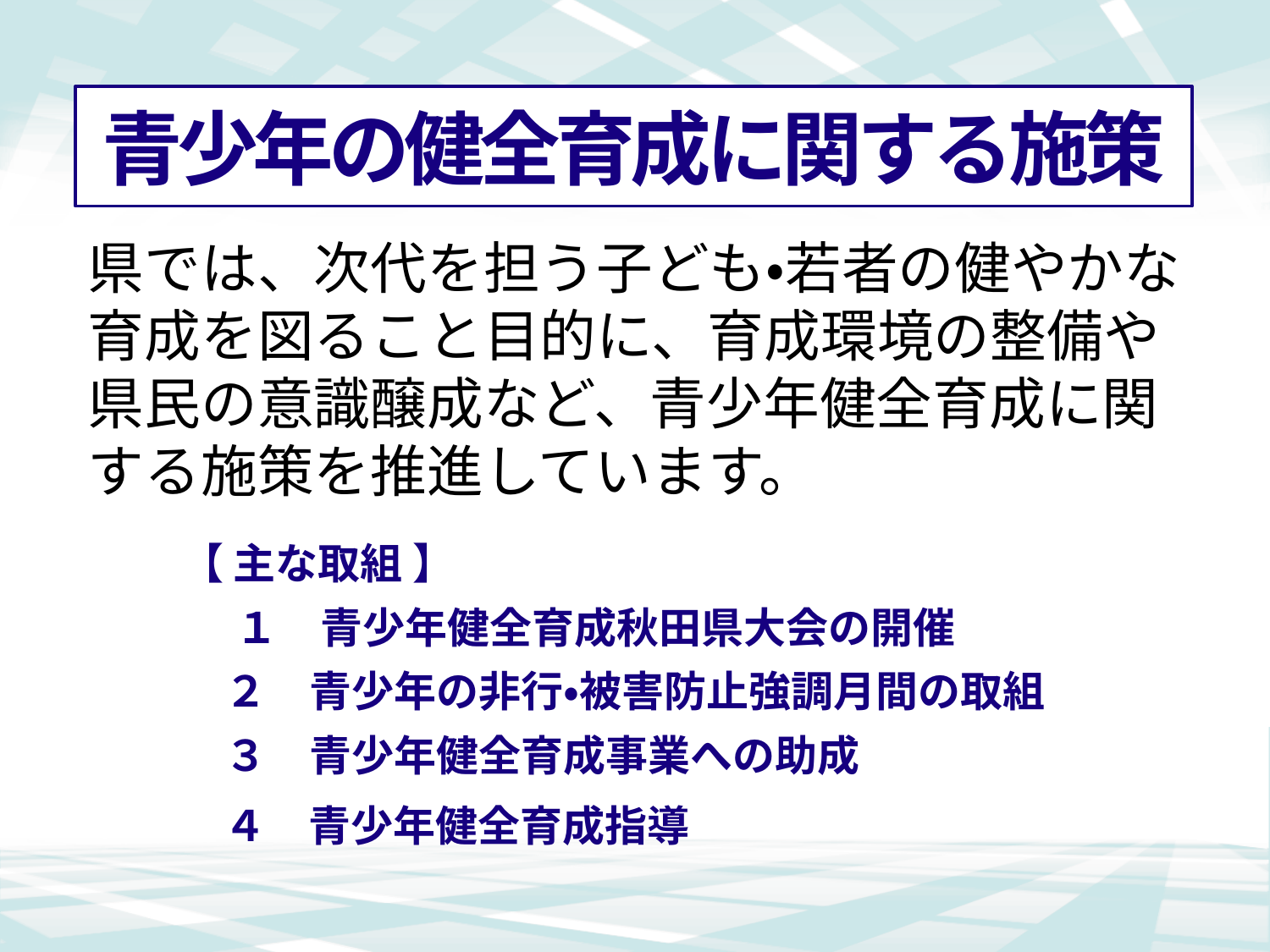

# 青少年の健全育成に関する施策
県では、次代を担う子ども・若者の健やかな育成を図ること目的に、育成環境の整備や県民の意識醸成など、青少年健全育成に関する施策を推進しています。
　　【 主な取組 】
 　　　１　青少年健全育成秋田県大会の開催
　　　２　青少年の非行・被害防止強調月間の取組
　　　３　青少年健全育成事業への助成
　　　４　青少年健全育成指導